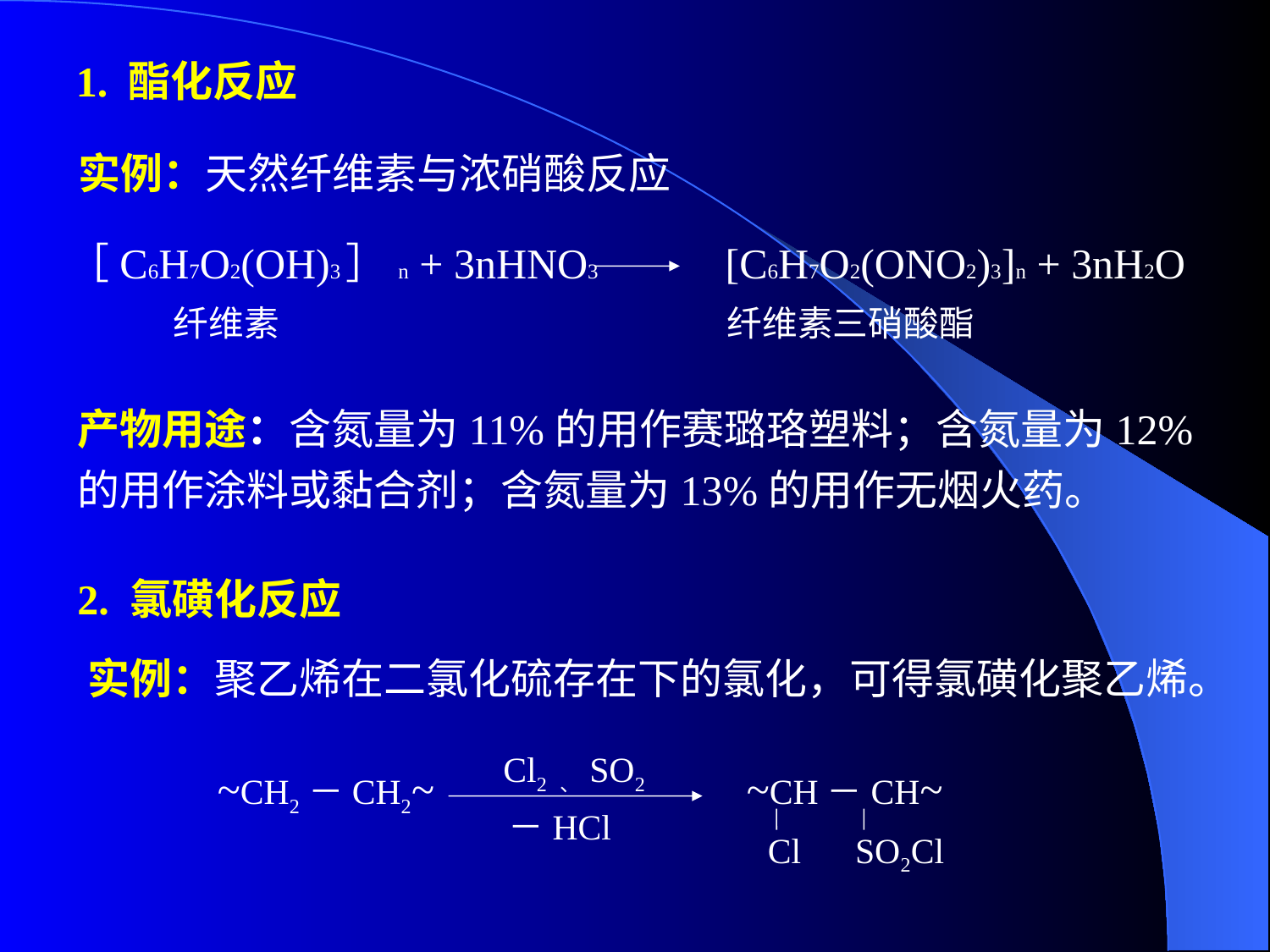

1. 酯化反应
实例：天然纤维素与浓硝酸反应
［C6H7O2(OH)3］n + 3nHNO3            [C6H7O2(ONO2)3]n + 3nH2O
　　　纤维素　　　　　　　　            　　纤维素三硝酸酯

产物用途：含氮量为11%的用作赛璐珞塑料；含氮量为12%的用作涂料或黏合剂；含氮量为13%的用作无烟火药。
2. 氯磺化反应
实例：聚乙烯在二氯化硫存在下的氯化，可得氯磺化聚乙烯。
Cl2 、SO2
~CH2－CH2~
~CH－CH~

－HCl

Cl

SO2Cl